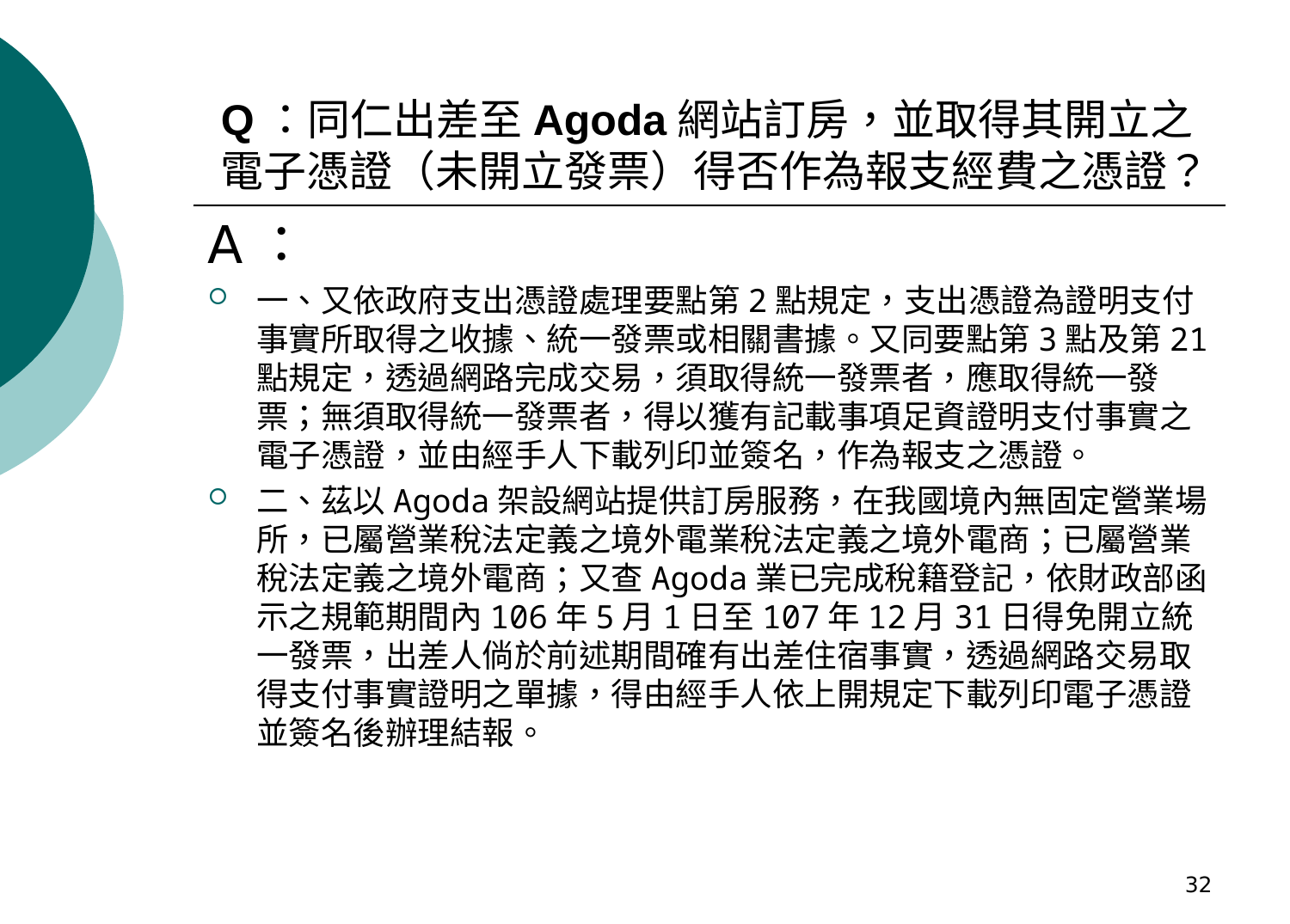

Q：同仁出差至Agoda網站訂房，並取得其開立之電子憑證（未開立發票）得否作為報支經費之憑證？
A：
一、又依政府支出憑證處理要點第2點規定，支出憑證為證明支付事實所取得之收據、統一發票或相關書據。又同要點第3點及第21點規定，透過網路完成交易，須取得統一發票者，應取得統一發票；無須取得統一發票者，得以獲有記載事項足資證明支付事實之電子憑證，並由經手人下載列印並簽名，作為報支之憑證。
二、茲以Agoda架設網站提供訂房服務，在我國境內無固定營業場所，已屬營業稅法定義之境外電業稅法定義之境外電商；已屬營業稅法定義之境外電商；又查Agoda業已完成稅籍登記，依財政部函示之規範期間內106年5月1日至107年12月31日得免開立統一發票，出差人倘於前述期間確有出差住宿事實，透過網路交易取得支付事實證明之單據，得由經手人依上開規定下載列印電子憑證並簽名後辦理結報。
32